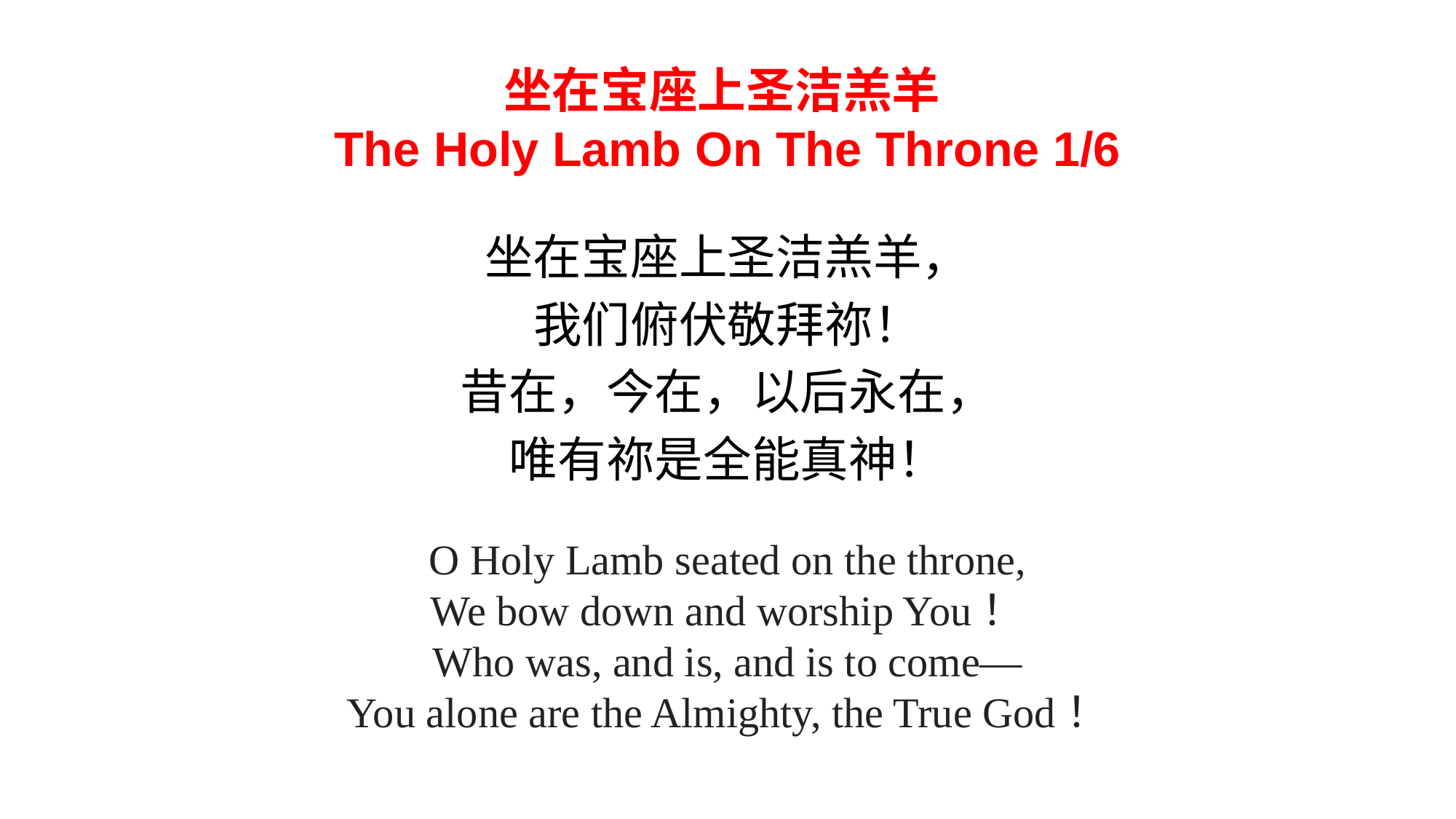

坐在宝座上圣洁羔羊
The Holy Lamb On The Throne 1/6
坐在宝座上圣洁羔羊，
我们俯伏敬拜祢！
昔在，今在，以后永在，
唯有祢是全能真神！

O Holy Lamb seated on the throne,
We bow down and worship You！
Who was, and is, and is to come—
You alone are the Almighty, the True God！